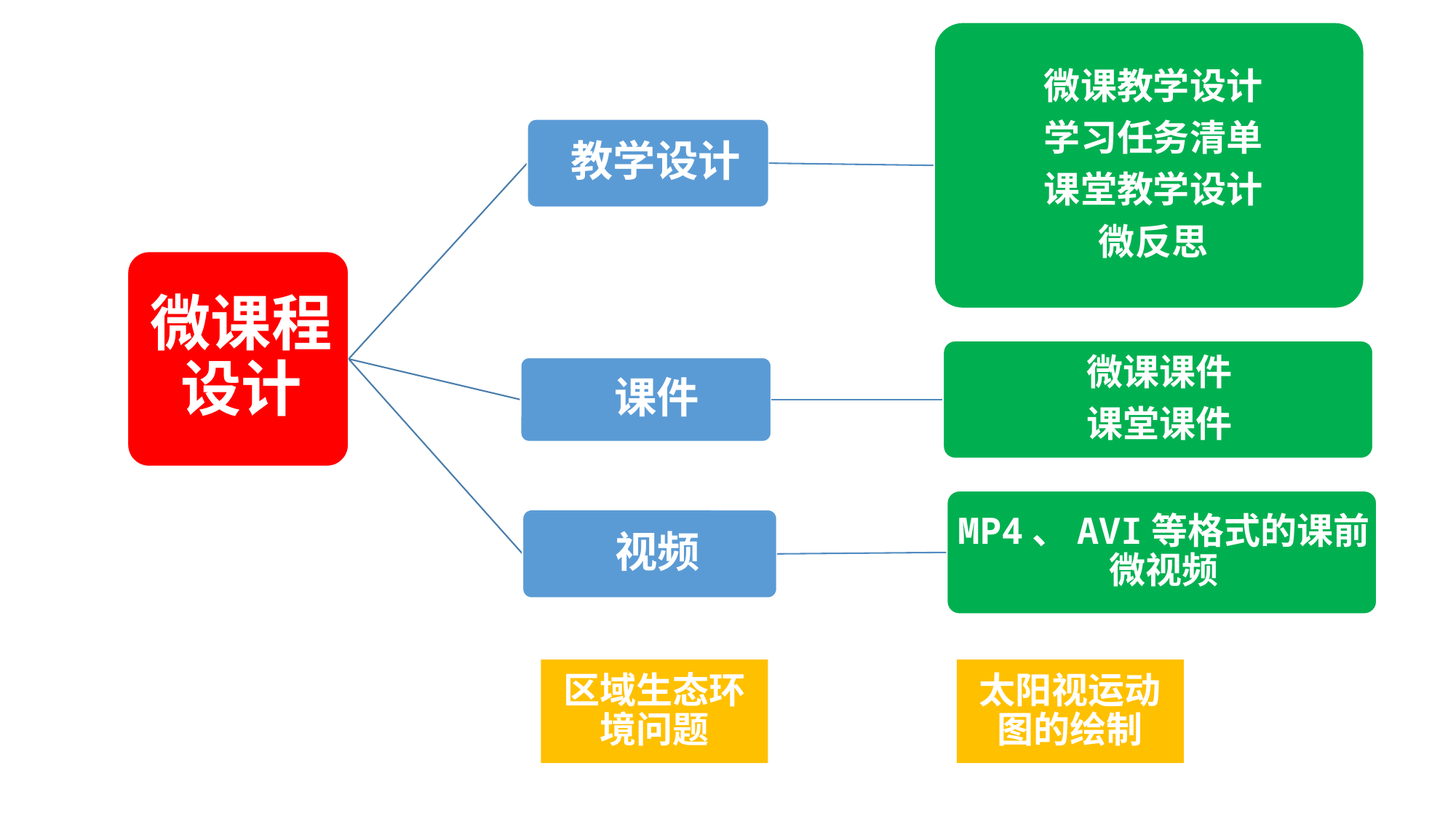

微课程设计

 教学设计

微课教学设计
学习任务清单
课堂教学设计
微反思

 课件

微课课件
课堂课件

 视频

MP4、AVI等格式的课前微视频
区域生态环境问题

太阳视运动图的绘制